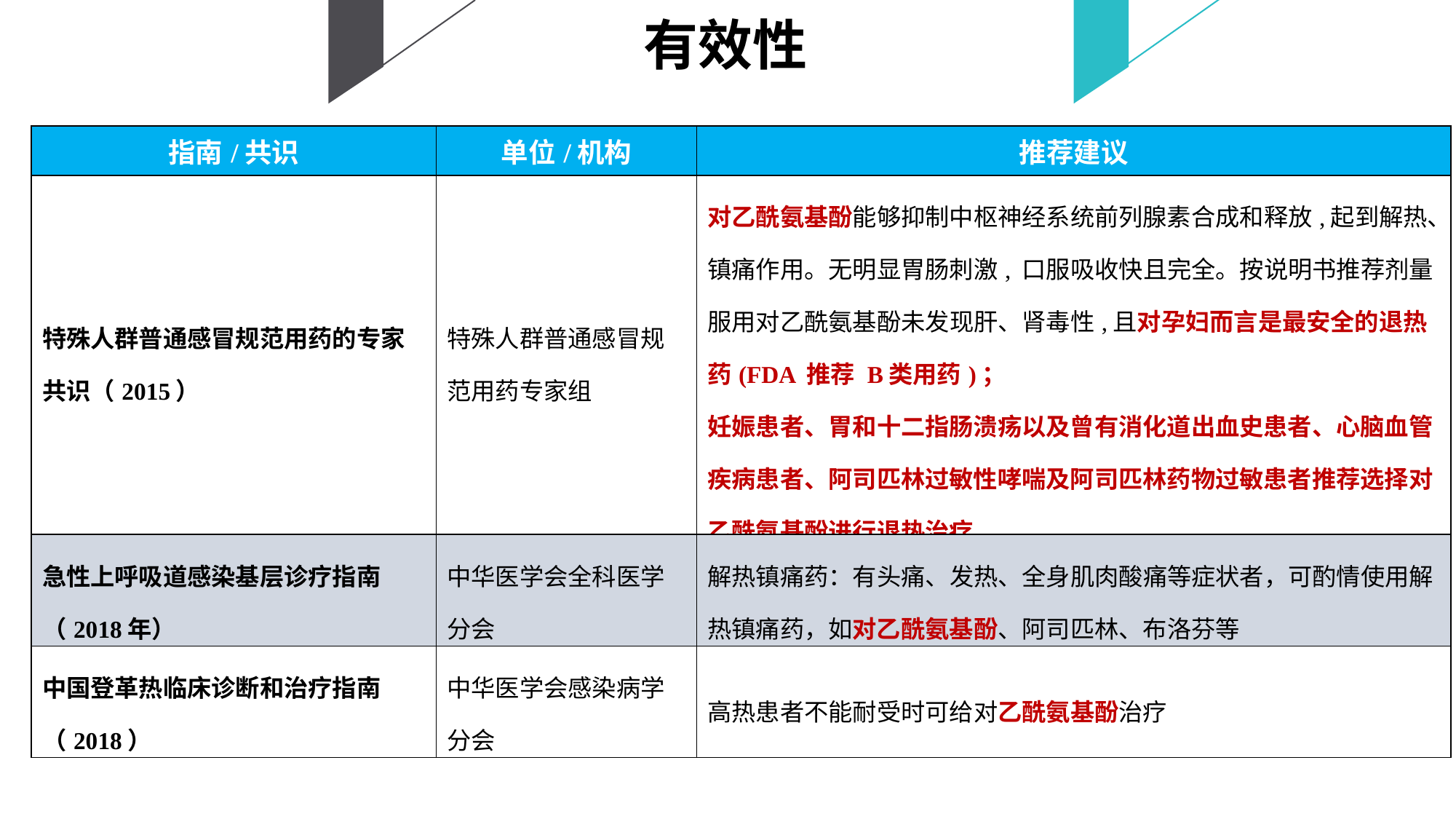

有效性
| 指南/共识 | 单位/机构 | 推荐建议 |
| --- | --- | --- |
| 特殊人群普通感冒规范用药的专家共识（2015） | 特殊人群普通感冒规范用药专家组 | 对乙酰氨基酚能够抑制中枢神经系统前列腺素合成和释放,起到解热、镇痛作用。无明显胃肠刺激, 口服吸收快且完全。按说明书推荐剂量服用对乙酰氨基酚未发现肝、肾毒性,且对孕妇而言是最安全的退热药(FDA 推荐 B类用药)； 妊娠患者、胃和十二指肠溃疡以及曾有消化道出血史患者、心脑血管疾病患者、阿司匹林过敏性哮喘及阿司匹林药物过敏患者推荐选择对乙酰氨基酚进行退热治疗。 |
| 急性上呼吸道感染基层诊疗指南（2018年） | 中华医学会全科医学分会 | 解热镇痛药：有头痛、发热、全身肌肉酸痛等症状者，可酌情使用解热镇痛药，如对乙酰氨基酚、阿司匹林、布洛芬等 |
| 中国登革热临床诊断和治疗指南（2018） | 中华医学会感染病学分会 | 高热患者不能耐受时可给对乙酰氨基酚治疗 |